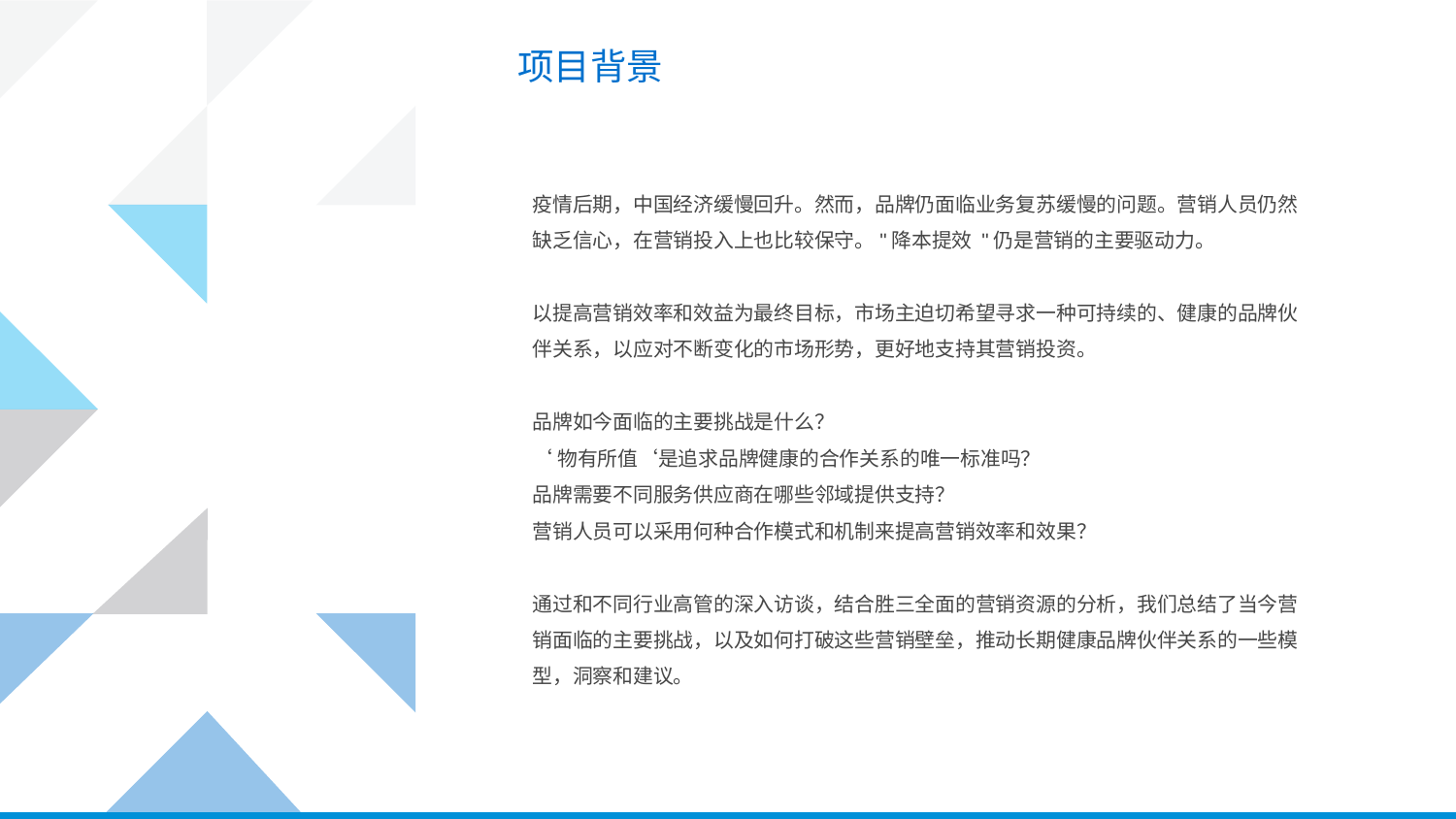

# 项目背景
疫情后期，中国经济缓慢回升。然而，品牌仍面临业务复苏缓慢的问题。营销人员仍然缺乏信心，在营销投入上也比较保守。"降本提效 "仍是营销的主要驱动力。

以提高营销效率和效益为最终目标，市场主迫切希望寻求一种可持续的、健康的品牌伙伴关系，以应对不断变化的市场形势，更好地支持其营销投资。

品牌如今面临的主要挑战是什么？
‘物有所值‘是追求品牌健康的合作关系的唯一标准吗？
品牌需要不同服务供应商在哪些邻域提供支持？
营销人员可以采用何种合作模式和机制来提高营销效率和效果？

通过和不同行业高管的深入访谈，结合胜三全面的营销资源的分析，我们总结了当今营销面临的主要挑战，以及如何打破这些营销壁垒，推动长期健康品牌伙伴关系的一些模型，洞察和建议。